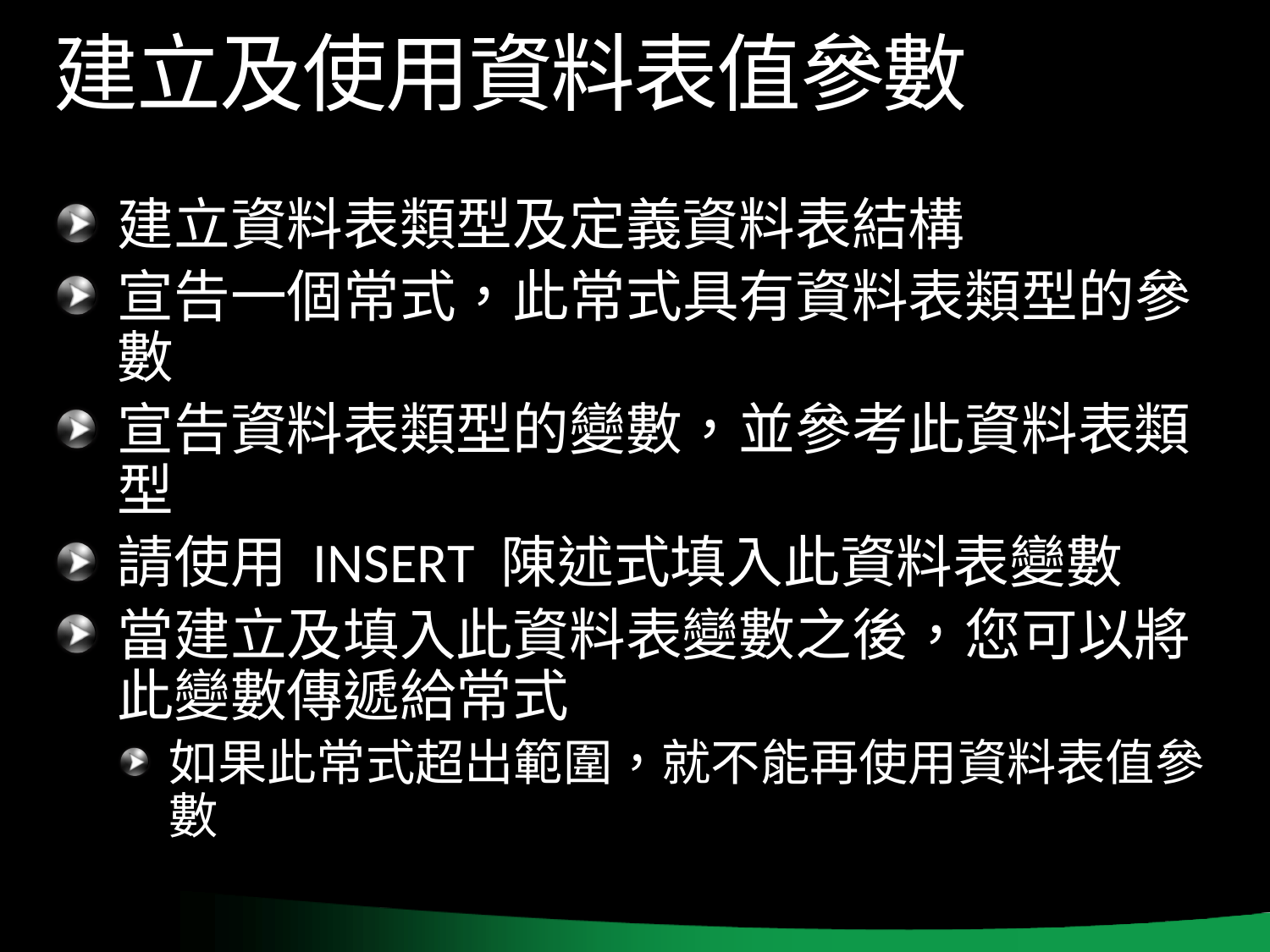

# 建立及使用資料表值參數
建立資料表類型及定義資料表結構
宣告一個常式，此常式具有資料表類型的參數
宣告資料表類型的變數，並參考此資料表類型
請使用 INSERT 陳述式填入此資料表變數
當建立及填入此資料表變數之後，您可以將此變數傳遞給常式
如果此常式超出範圍，就不能再使用資料表值參數